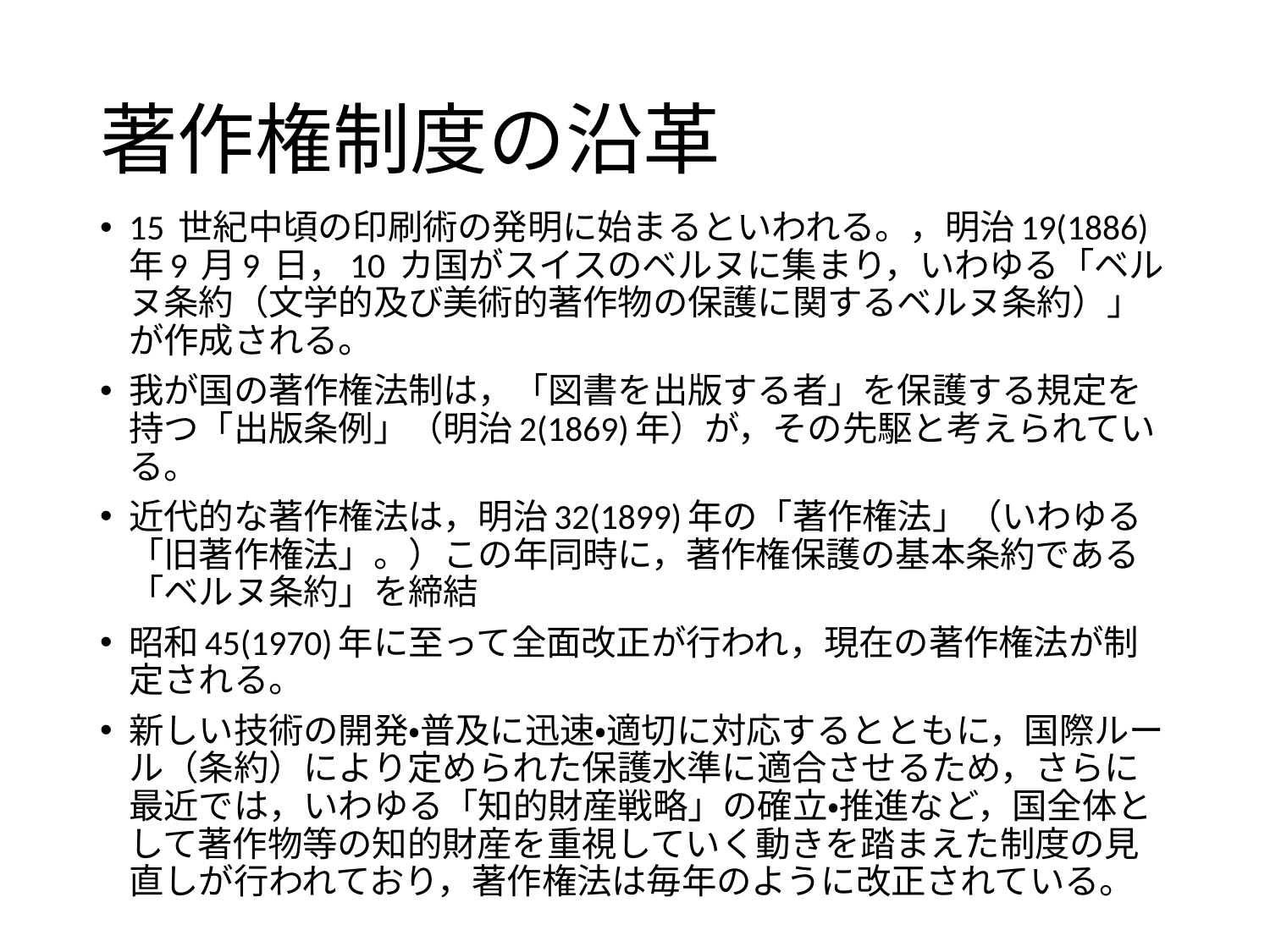

# 著作権制度の沿革
15 世紀中頃の印刷術の発明に始まるといわれる。，明治19(1886)年9 月9 日，10 カ国がスイスのベルヌに集まり，いわゆる「ベルヌ条約（文学的及び美術的著作物の保護に関するベルヌ条約）」が作成される。
我が国の著作権法制は，「図書を出版する者」を保護する規定を持つ「出版条例」（明治2(1869)年）が，その先駆と考えられている。
近代的な著作権法は，明治32(1899)年の「著作権法」（いわゆる「旧著作権法」。）この年同時に，著作権保護の基本条約である「ベルヌ条約」を締結
昭和45(1970)年に至って全面改正が行われ，現在の著作権法が制定される。
新しい技術の開発・普及に迅速・適切に対応するとともに，国際ルール（条約）により定められた保護水準に適合させるため，さらに最近では，いわゆる「知的財産戦略」の確立・推進など，国全体として著作物等の知的財産を重視していく動きを踏まえた制度の見直しが行われており，著作権法は毎年のように改正されている。